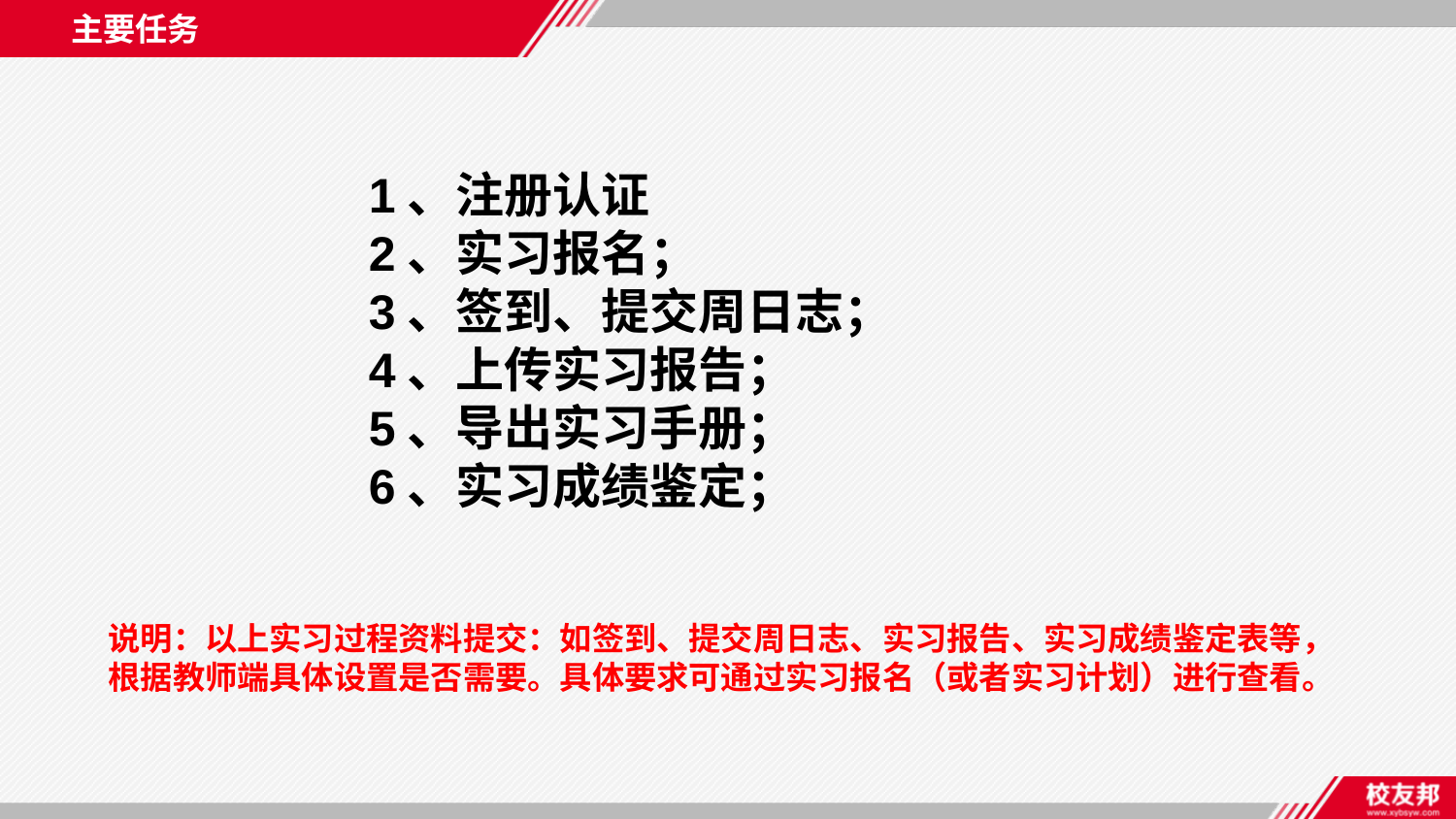

主要任务
1、注册认证
2、实习报名；
3、签到、提交周日志；
4、上传实习报告；
5、导出实习手册；
6、实习成绩鉴定；

说明：以上实习过程资料提交：如签到、提交周日志、实习报告、实习成绩鉴定表等，根据教师端具体设置是否需要。具体要求可通过实习报名（或者实习计划）进行查看。